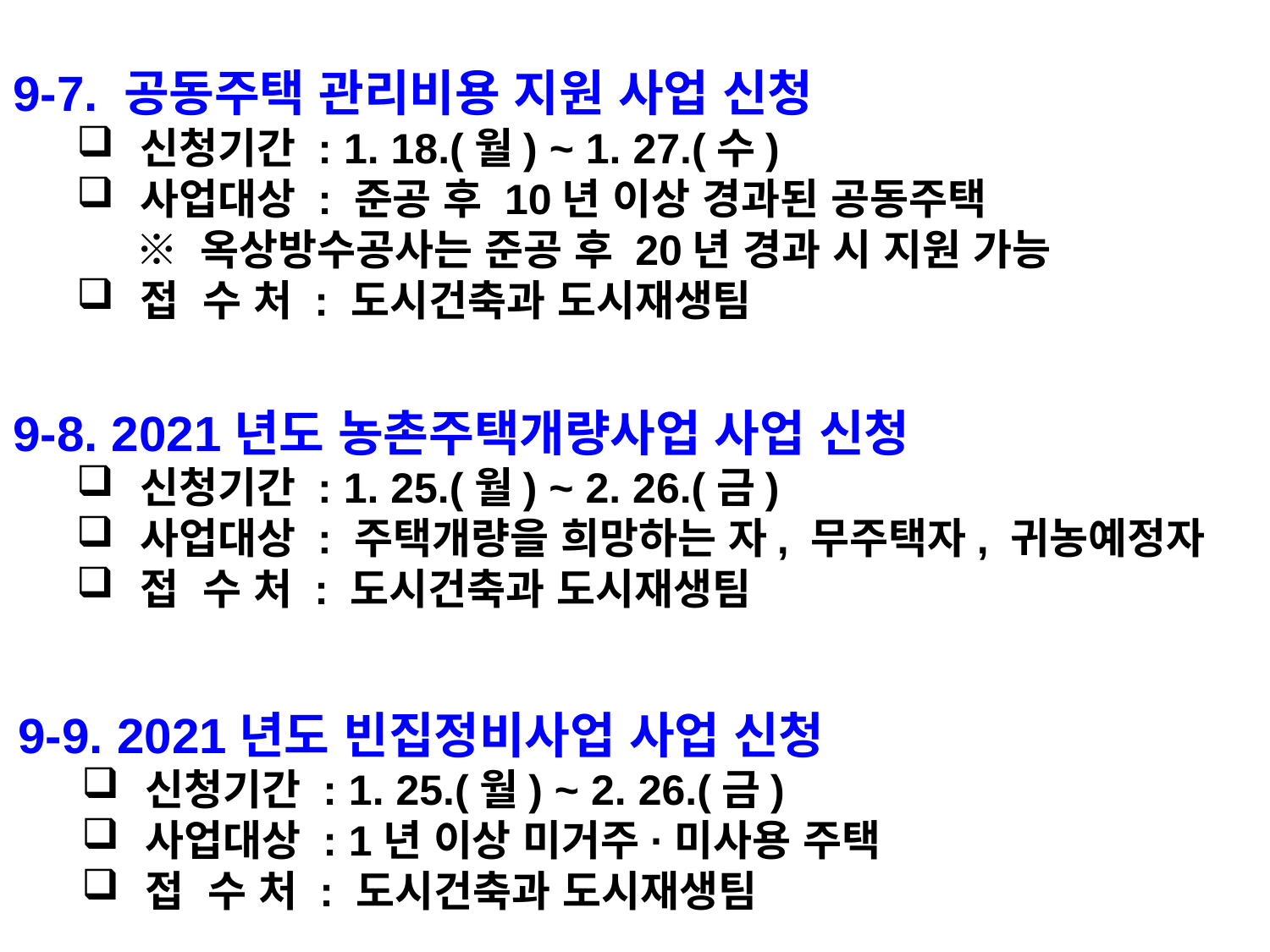

9-7. 공동주택 관리비용 지원 사업 신청
신청기간 : 1. 18.(월) ~ 1. 27.(수)
사업대상 : 준공 후 10년 이상 경과된 공동주택
     ※ 옥상방수공사는 준공 후 20년 경과 시 지원 가능
접  수 처 : 도시건축과 도시재생팀
9-8. 2021년도 농촌주택개량사업 사업 신청
신청기간 : 1. 25.(월) ~ 2. 26.(금)
사업대상 : 주택개량을 희망하는 자, 무주택자, 귀농예정자
접  수 처 : 도시건축과 도시재생팀
9-9. 2021년도 빈집정비사업 사업 신청
신청기간 : 1. 25.(월) ~ 2. 26.(금)
사업대상 : 1년 이상 미거주·미사용 주택
접  수 처 : 도시건축과 도시재생팀